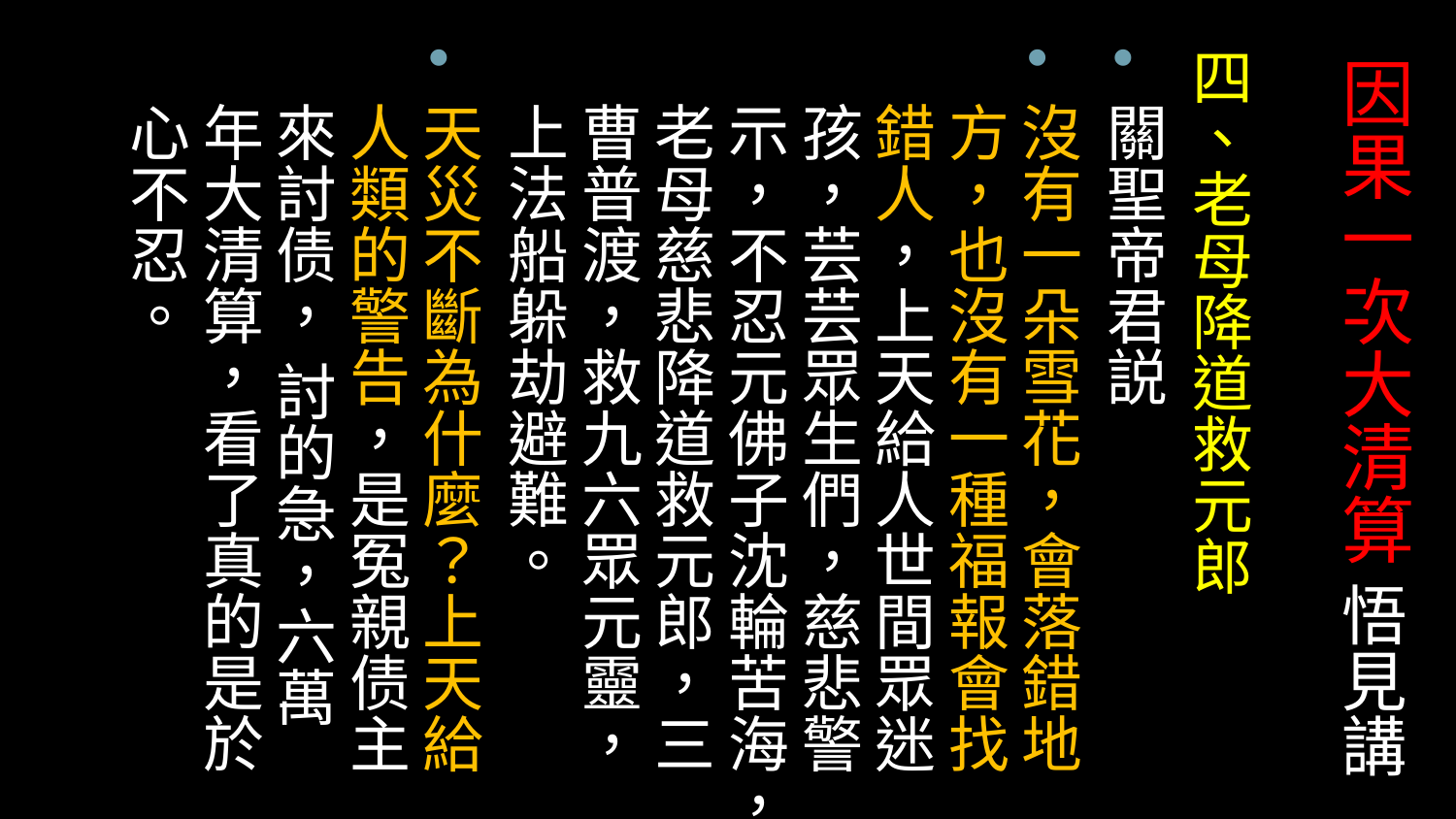

四、老母降道救元郎
關聖帝君説
沒有一朵雪花，會落錯地方，也沒有一種福報會找錯人，上天給人世間眾迷孩，芸芸眾生們，慈悲警示，不忍元佛子沈輪苦海，老母慈悲降道救元郎，三曹普渡，救九六眾元靈，上法船躲劫避難。
天災不斷為什麼？上天給人類的警告，是冤親债主來討债， 討的急，六萬年大清算，看了真的是於心不忍。

# 因果一次大清算 悟見講